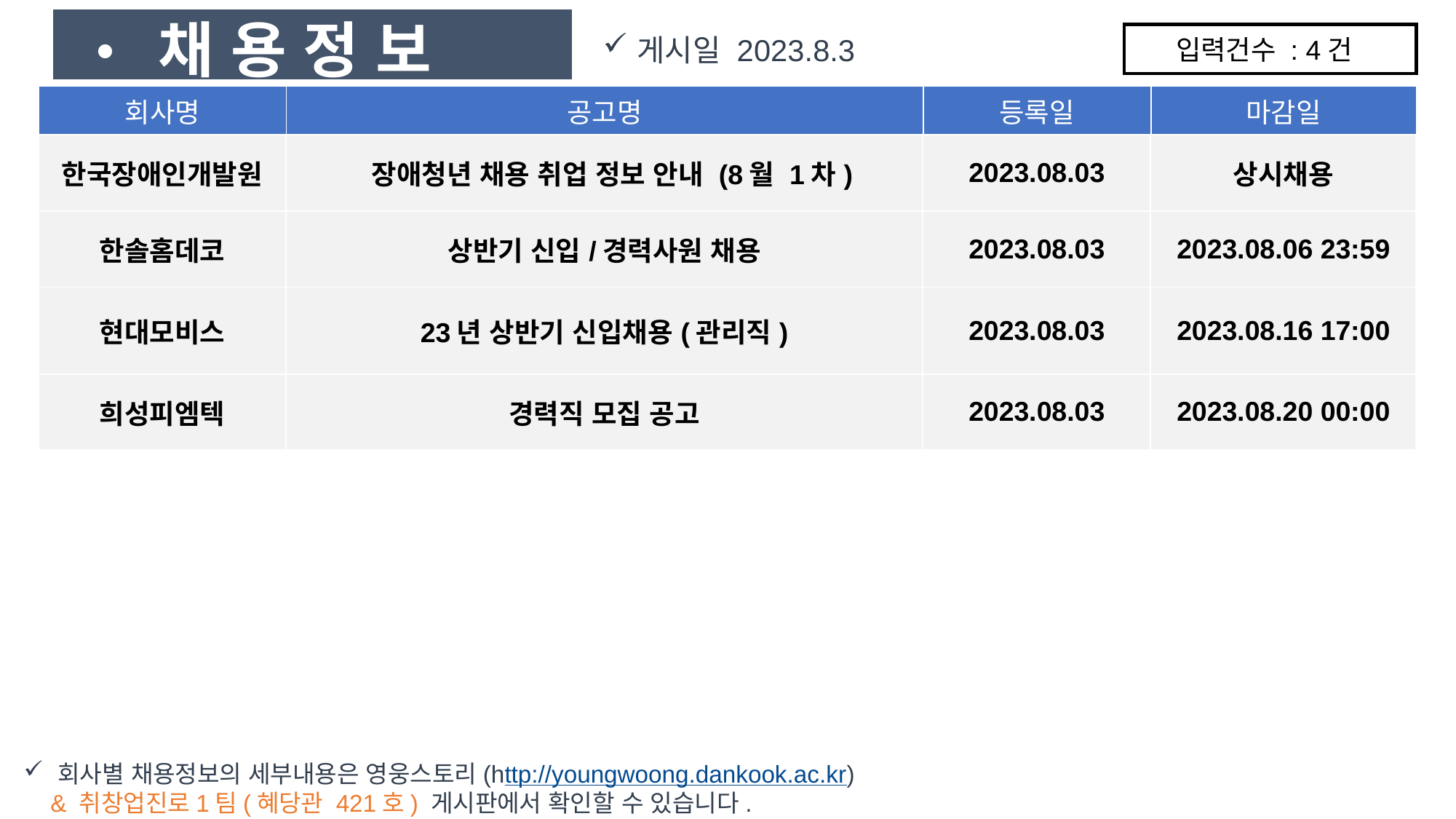

• 채 용 정 보

게시일 2023.8.3
입력건수 : 4건
| 회사명 | 공고명 | 등록일 | 마감일 |
| --- | --- | --- | --- |

| 한국장애인개발원 | 장애청년 채용 취업 정보 안내 (8월 1차) | 2023.08.03 | 상시채용 |
| --- | --- | --- | --- |
| 한솔홈데코 | 상반기 신입/경력사원 채용 | 2023.08.03 | 2023.08.06 23:59 |
| 현대모비스 | 23년 상반기 신입채용(관리직) | 2023.08.03 | 2023.08.16 17:00 |
| 희성피엠텍 | 경력직 모집 공고 | 2023.08.03 | 2023.08.20 00:00 |

회사별 채용정보의 세부내용은 영웅스토리(http://youngwoong.dankook.ac.kr)
    & 취창업진로1팀(혜당관 421호) 게시판에서 확인할 수 있습니다.